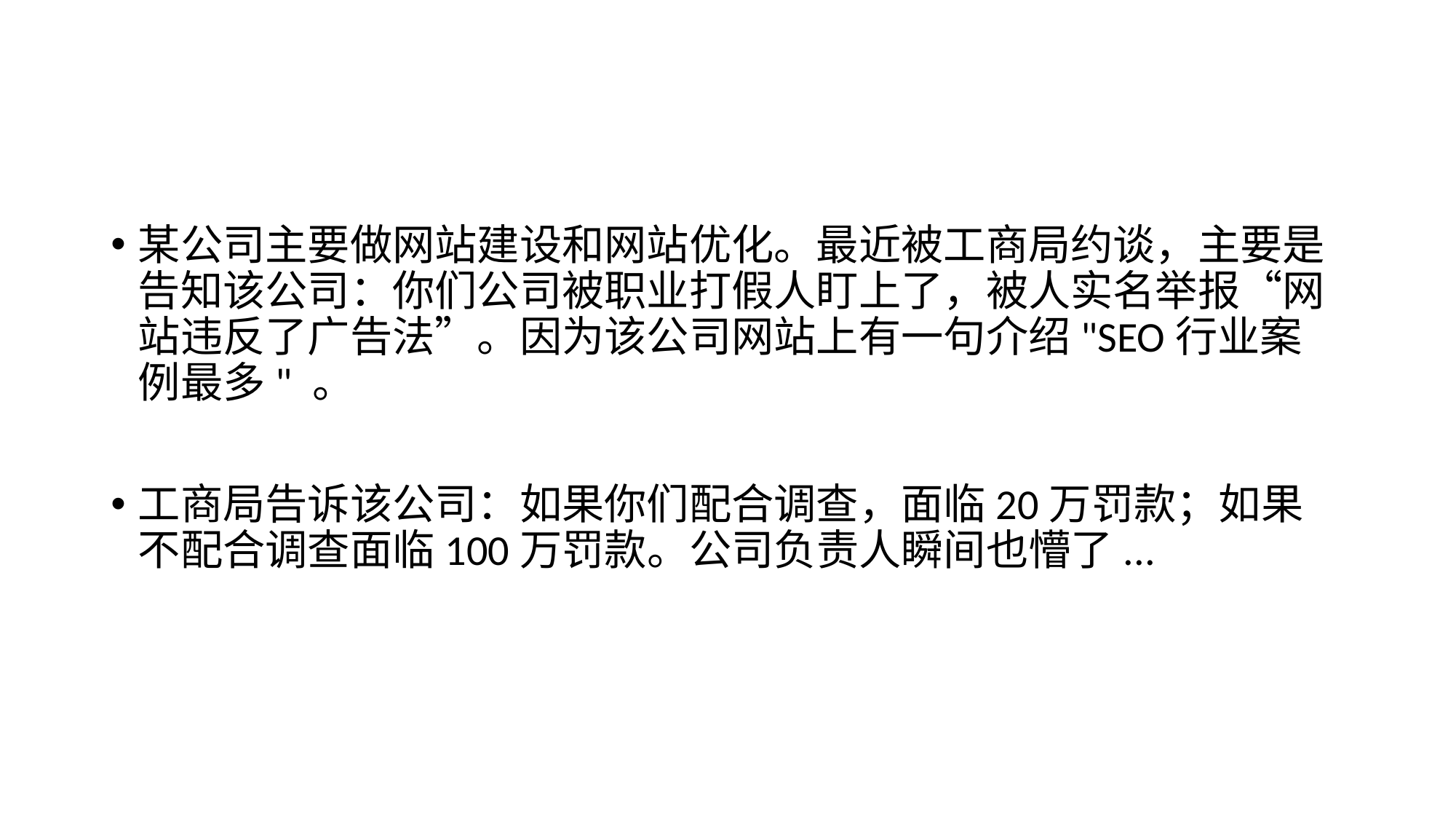

#
某公司主要做网站建设和网站优化。最近被工商局约谈，主要是告知该公司：你们公司被职业打假人盯上了，被人实名举报“网站违反了广告法”。因为该公司网站上有一句介绍"SEO行业案例最多" 。

工商局告诉该公司：如果你们配合调查，面临20万罚款；如果不配合调查面临100万罚款。公司负责人瞬间也懵了...